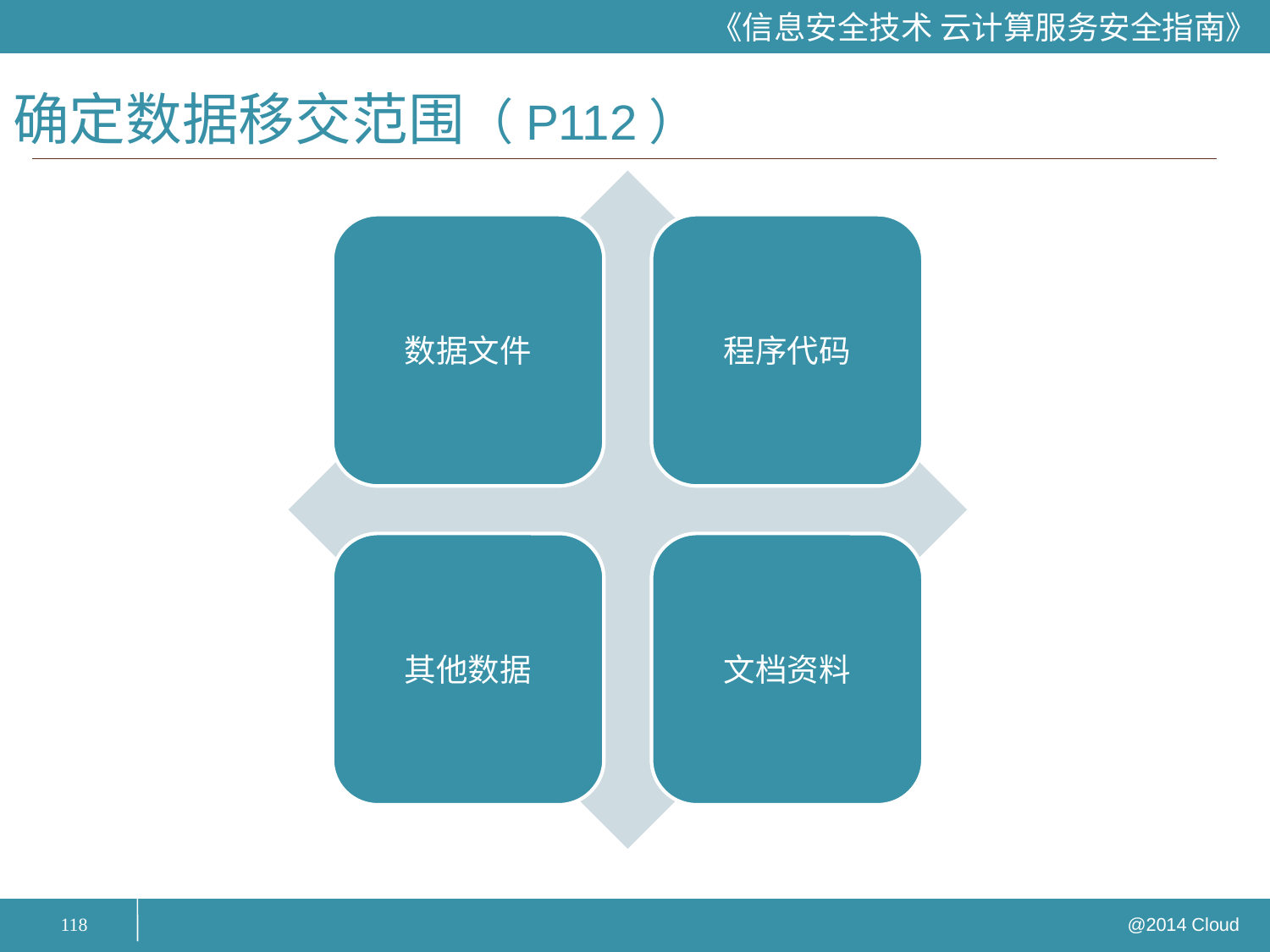

# 确定数据移交范围（P112）
数据文件
程序代码
其他数据
文档资料
118